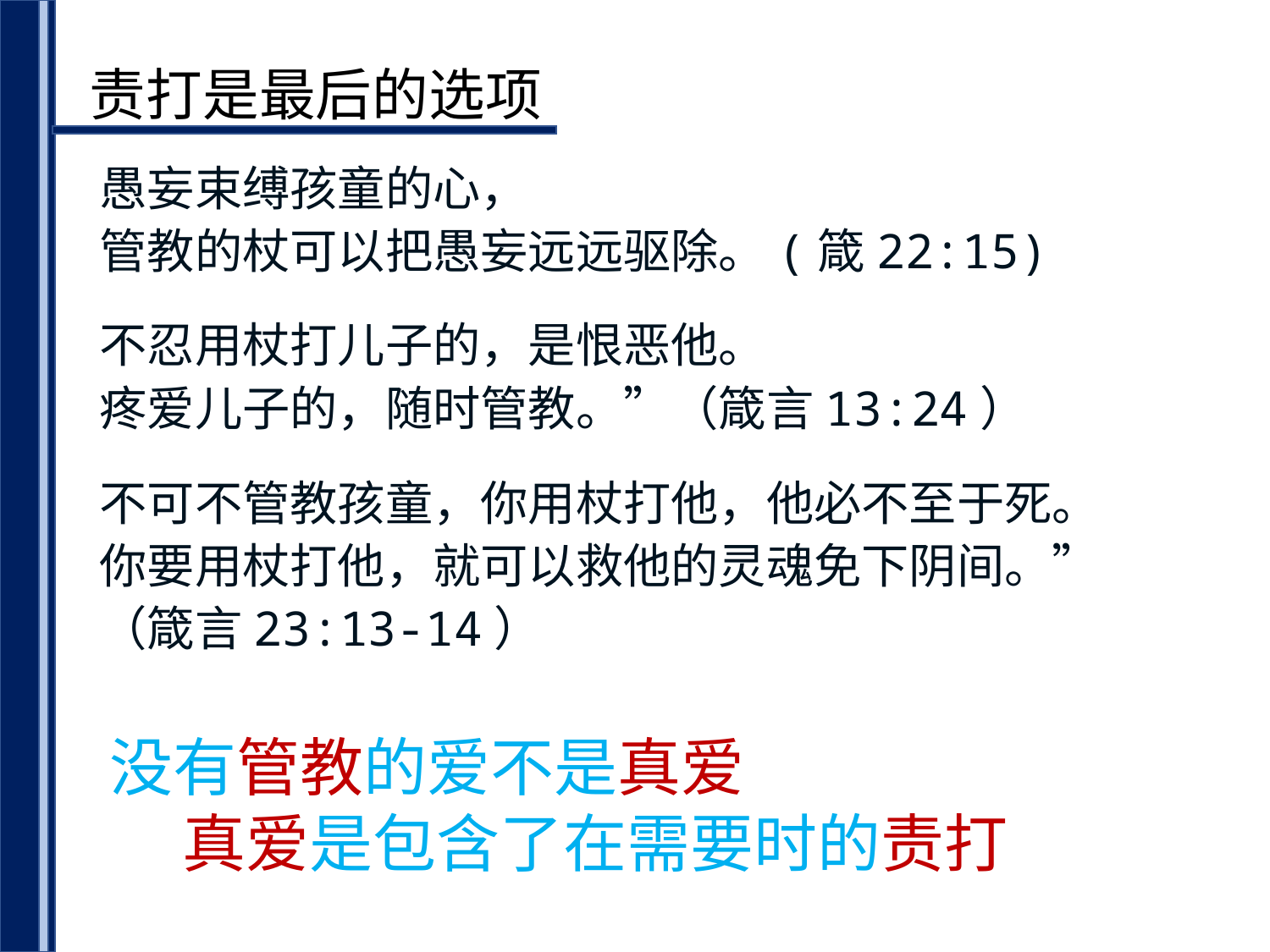

责打是最后的选项

愚妄束缚孩童的心，
管教的杖可以把愚妄远远驱除。(箴22:15)
不忍用杖打儿子的，是恨恶他。
疼爱儿子的，随时管教。”（箴言13:24）
不可不管教孩童，你用杖打他，他必不至于死。
你要用杖打他，就可以救他的灵魂免下阴间。”
（箴言23:13-14）
没有管教的爱不是真爱
    真爱是包含了在需要时的责打